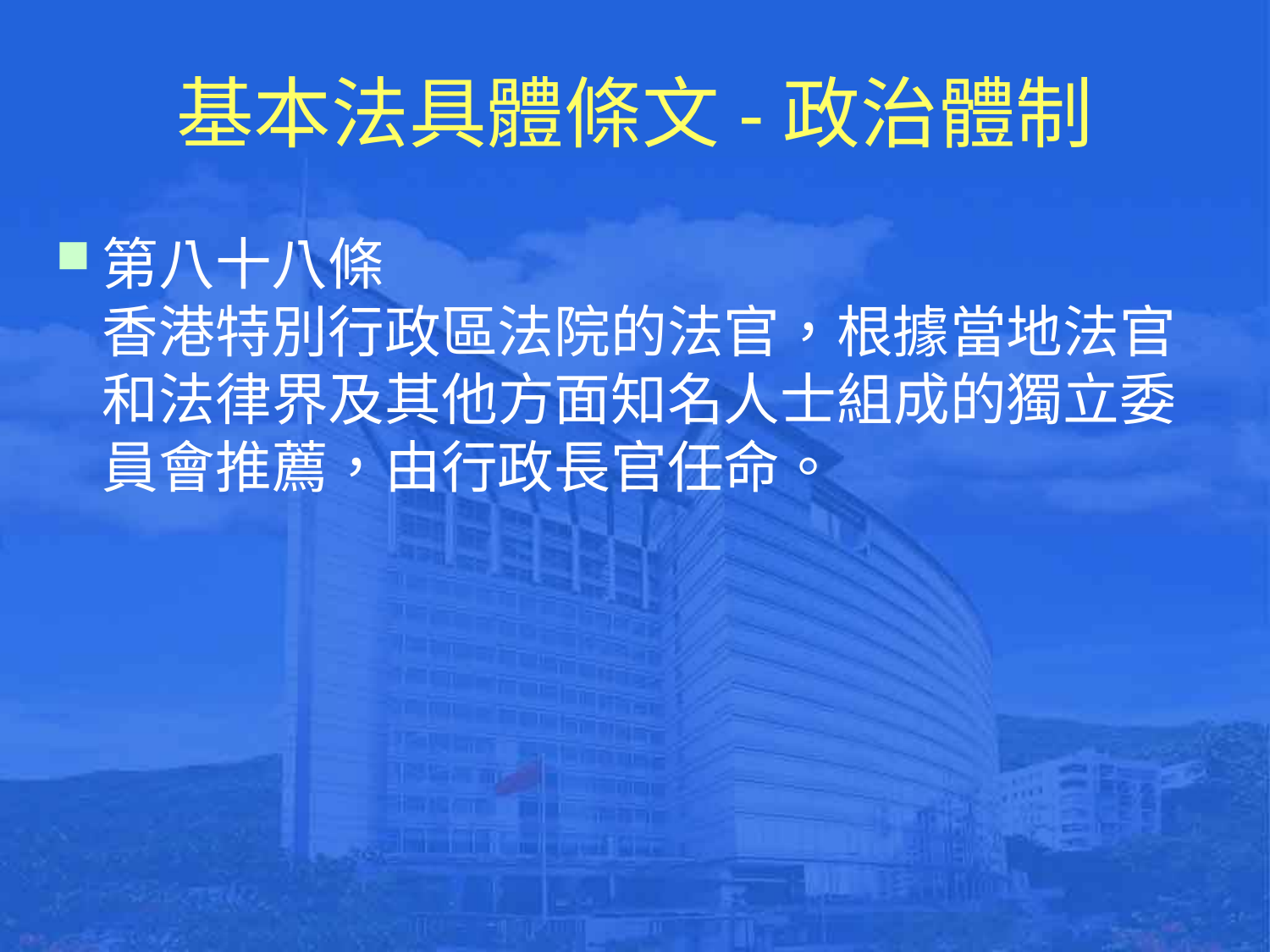

# 基本法具體條文-政治體制
第八十八條
香港特別行政區法院的法官，根據當地法官和法律界及其他方面知名人士組成的獨立委員會推薦，由行政長官任命。